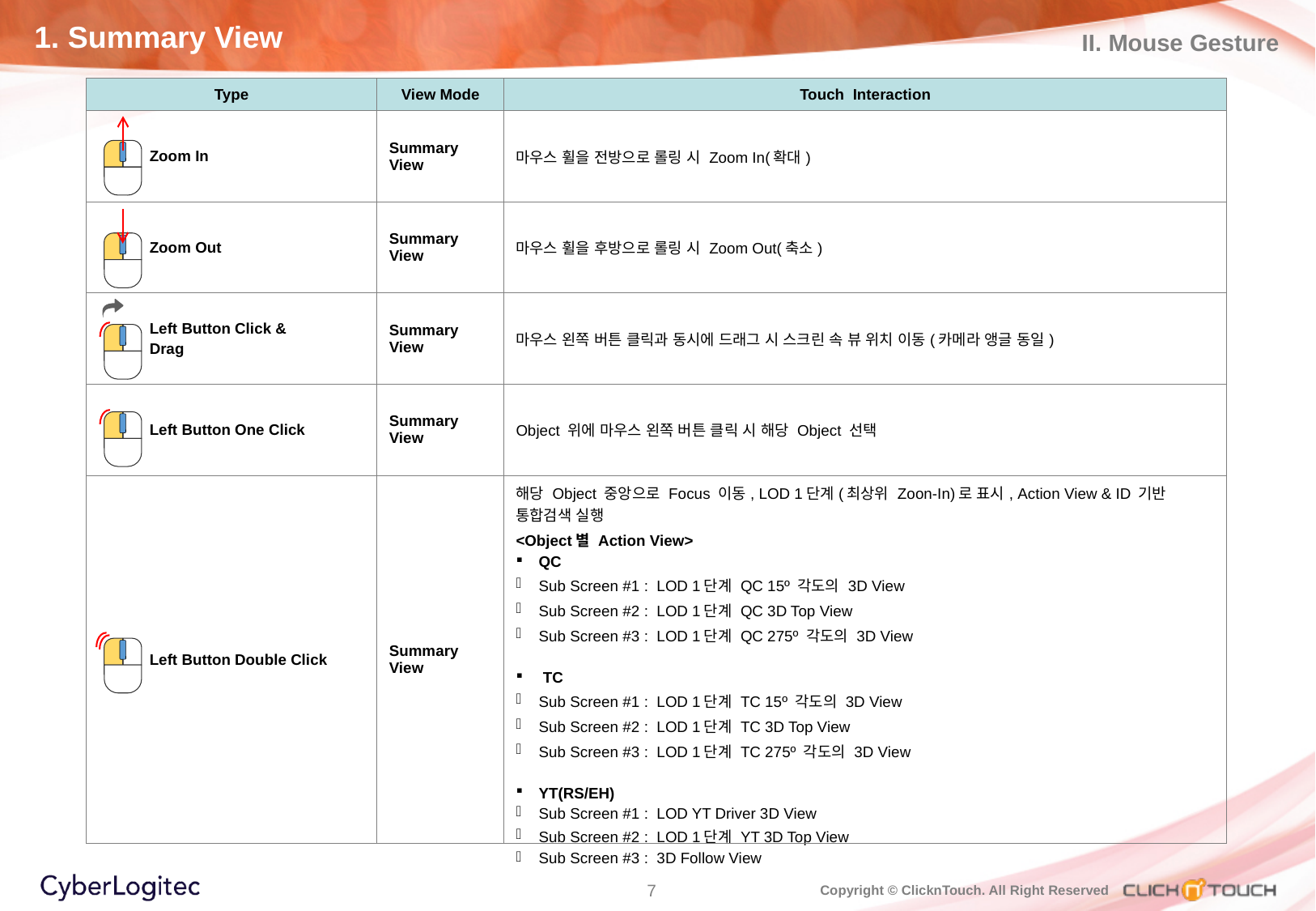

1. Summary View
II. Mouse Gesture
| Type | View Mode | Touch Interaction |
| --- | --- | --- |
| Zoom In | Summary View | 마우스 휠을 전방으로 롤링 시 Zoom In(확대) |
| Zoom Out | Summary View | 마우스 휠을 후방으로 롤링 시 Zoom Out(축소) |
| Left Button Click & Drag | Summary View | 마우스 왼쪽 버튼 클릭과 동시에 드래그 시 스크린 속 뷰 위치 이동(카메라 앵글 동일) |
| Left Button One Click | Summary View | Object 위에 마우스 왼쪽 버튼 클릭 시 해당 Object 선택 |
| Left Button Double Click | Summary View | 해당 Object 중앙으로 Focus 이동, LOD 1단계(최상위 Zoon-In)로 표시, Action View & ID 기반 통합검색 실행 <Object별 Action View> QC Sub Screen #1 : LOD 1단계 QC 15º 각도의 3D View Sub Screen #2 : LOD 1단계 QC 3D Top View Sub Screen #3 : LOD 1단계 QC 275º 각도의 3D View TC Sub Screen #1 : LOD 1단계 TC 15º 각도의 3D View Sub Screen #2 : LOD 1단계 TC 3D Top View Sub Screen #3 : LOD 1단계 TC 275º 각도의 3D View YT(RS/EH) Sub Screen #1 : LOD YT Driver 3D View Sub Screen #2 : LOD 1단계 YT 3D Top View Sub Screen #3 : 3D Follow View |